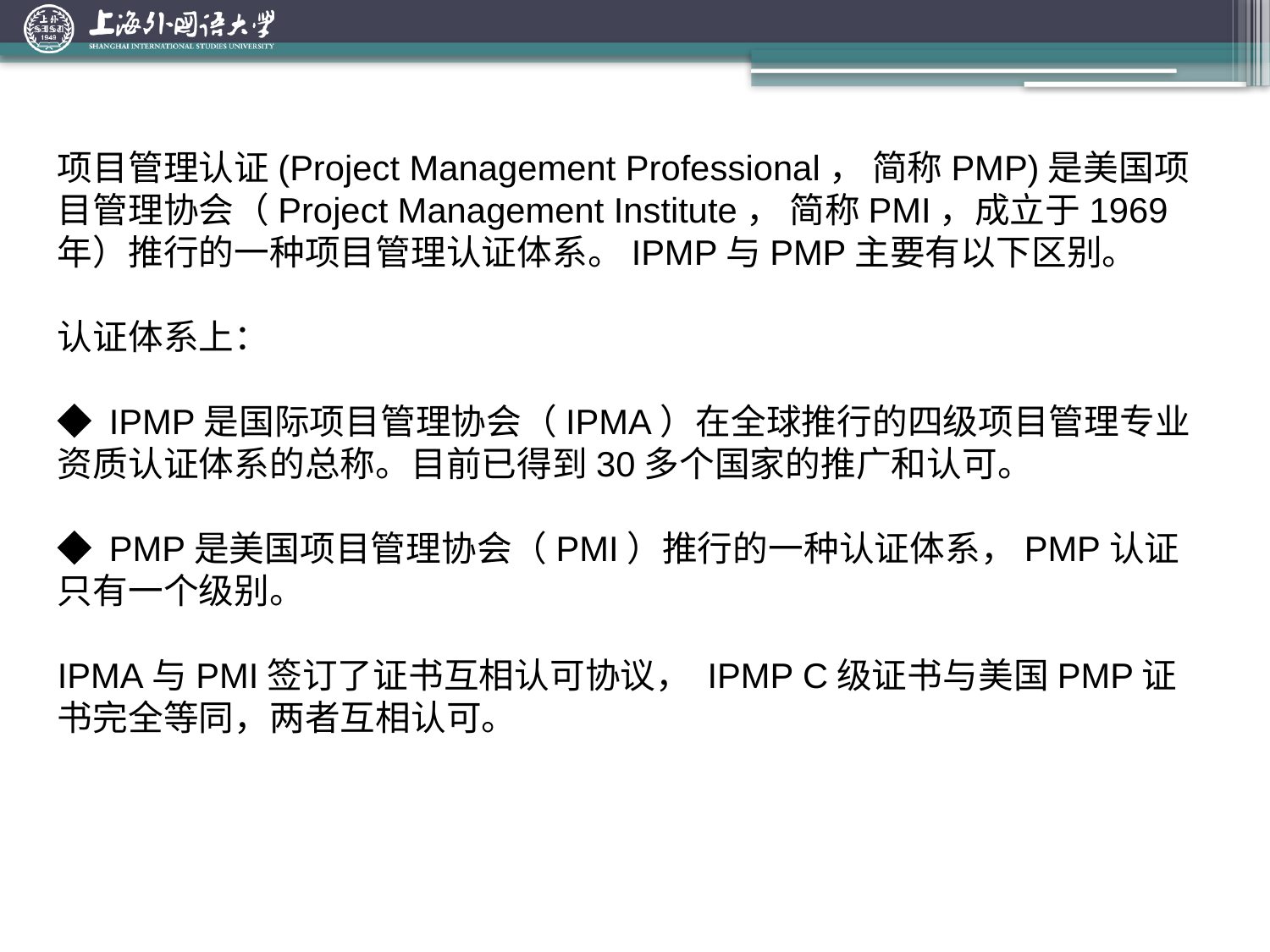

项目管理认证(Project Management Professional， 简称PMP)是美国项目管理协会（Project Management Institute， 简称PMI，成立于1969年）推行的一种项目管理认证体系。IPMP与PMP主要有以下区别。
认证体系上：
◆ IPMP是国际项目管理协会（IPMA）在全球推行的四级项目管理专业资质认证体系的总称。目前已得到30多个国家的推广和认可。
◆ PMP是美国项目管理协会（PMI）推行的一种认证体系，PMP认证只有一个级别。
IPMA与PMI签订了证书互相认可协议， IPMP C级证书与美国PMP证书完全等同，两者互相认可。